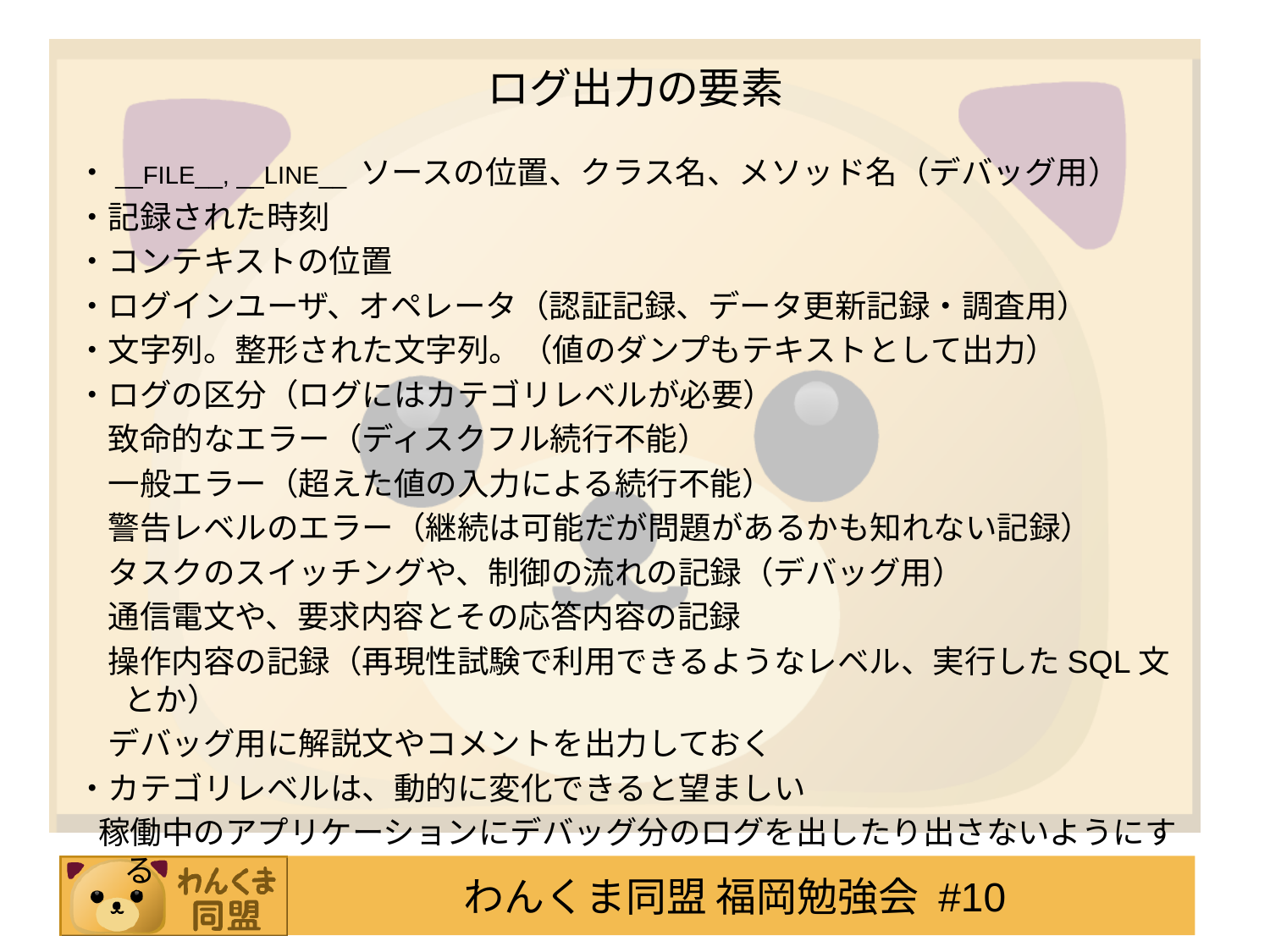

# ログ出力の要素
・__FILE__, __LINE__ ソースの位置、クラス名、メソッド名（デバッグ用）
・記録された時刻
・コンテキストの位置
・ログインユーザ、オペレータ（認証記録、データ更新記録・調査用）
・文字列。整形された文字列。（値のダンプもテキストとして出力）
・ログの区分（ログにはカテゴリレベルが必要）
　致命的なエラー（ディスクフル続行不能）
　一般エラー（超えた値の入力による続行不能）
　警告レベルのエラー（継続は可能だが問題があるかも知れない記録）
　タスクのスイッチングや、制御の流れの記録（デバッグ用）
　通信電文や、要求内容とその応答内容の記録
　操作内容の記録（再現性試験で利用できるようなレベル、実行したSQL文とか）
　デバッグ用に解説文やコメントを出力しておく
・カテゴリレベルは、動的に変化できると望ましい
  稼働中のアプリケーションにデバッグ分のログを出したり出さないようにする